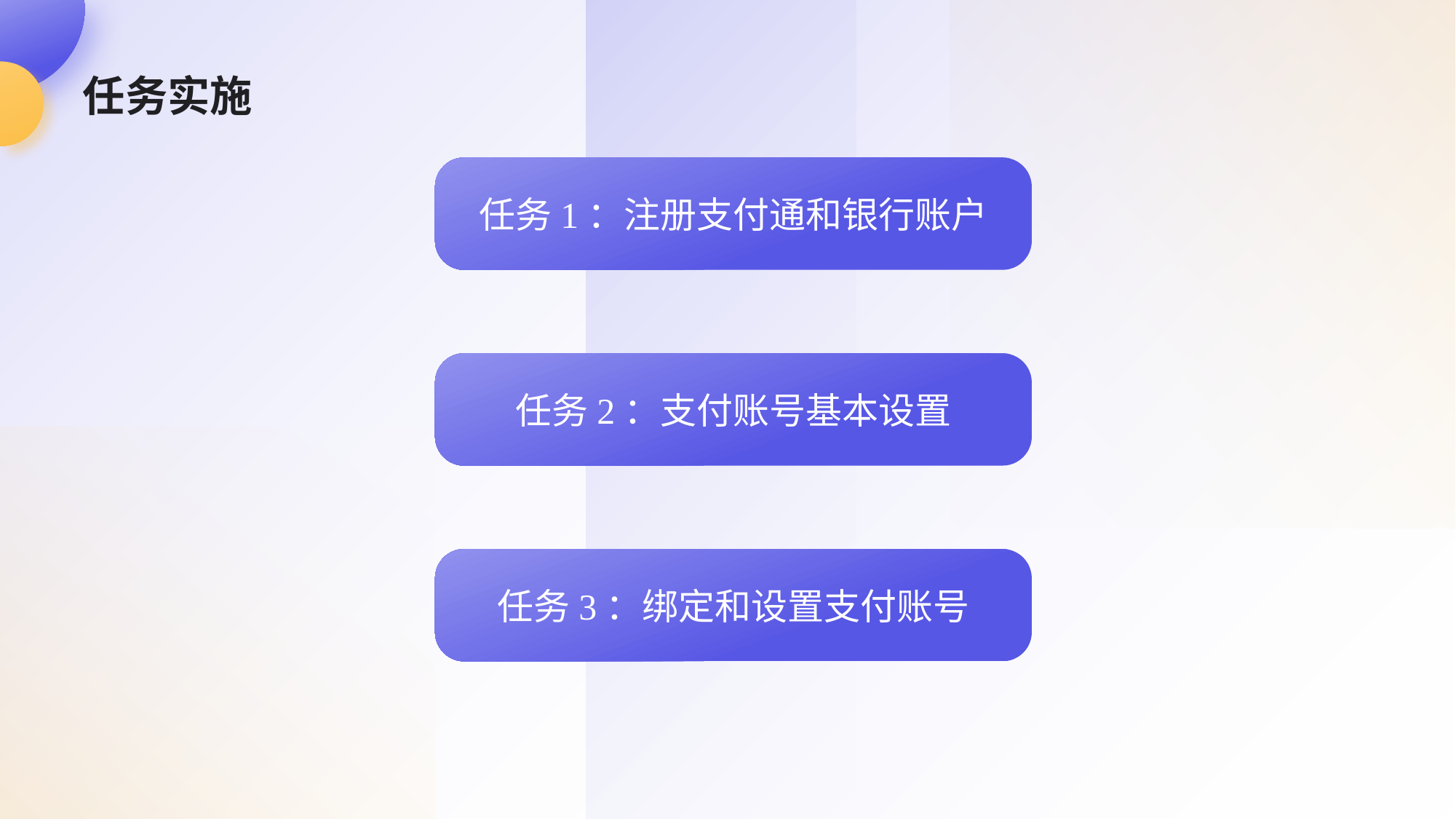

# 任务实施
任务1：注册支付通和银行账户
任务2：支付账号基本设置
任务3：绑定和设置支付账号
5